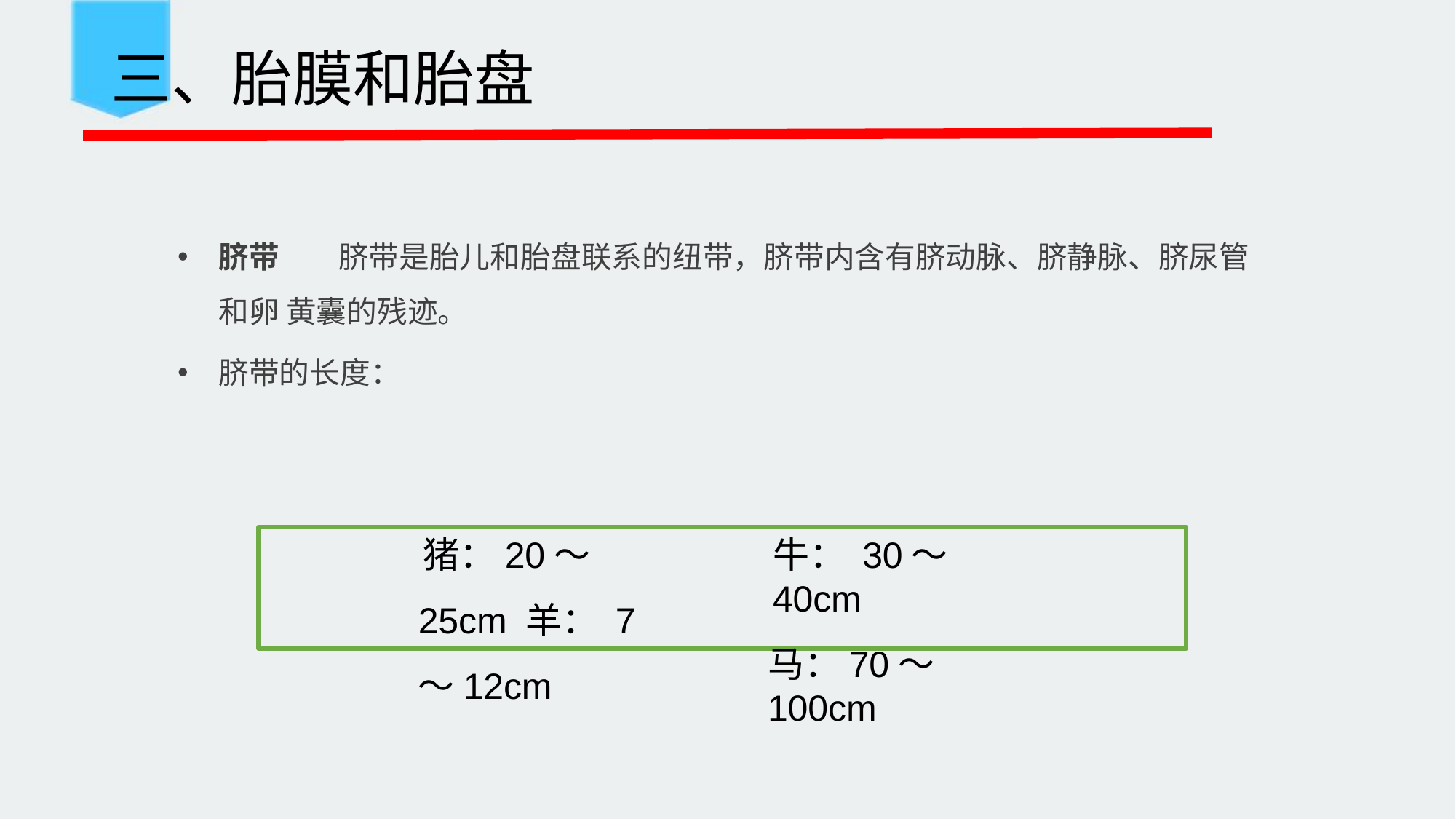

三、胎膜和胎盘
脐带	脐带是胎儿和胎盘联系的纽带，脐带内含有脐动脉、脐静脉、脐尿管和卵 黄囊的残迹。
脐带的长度：
猪：20～25cm 羊： 7～12cm
牛： 30～40cm
马：70～100cm